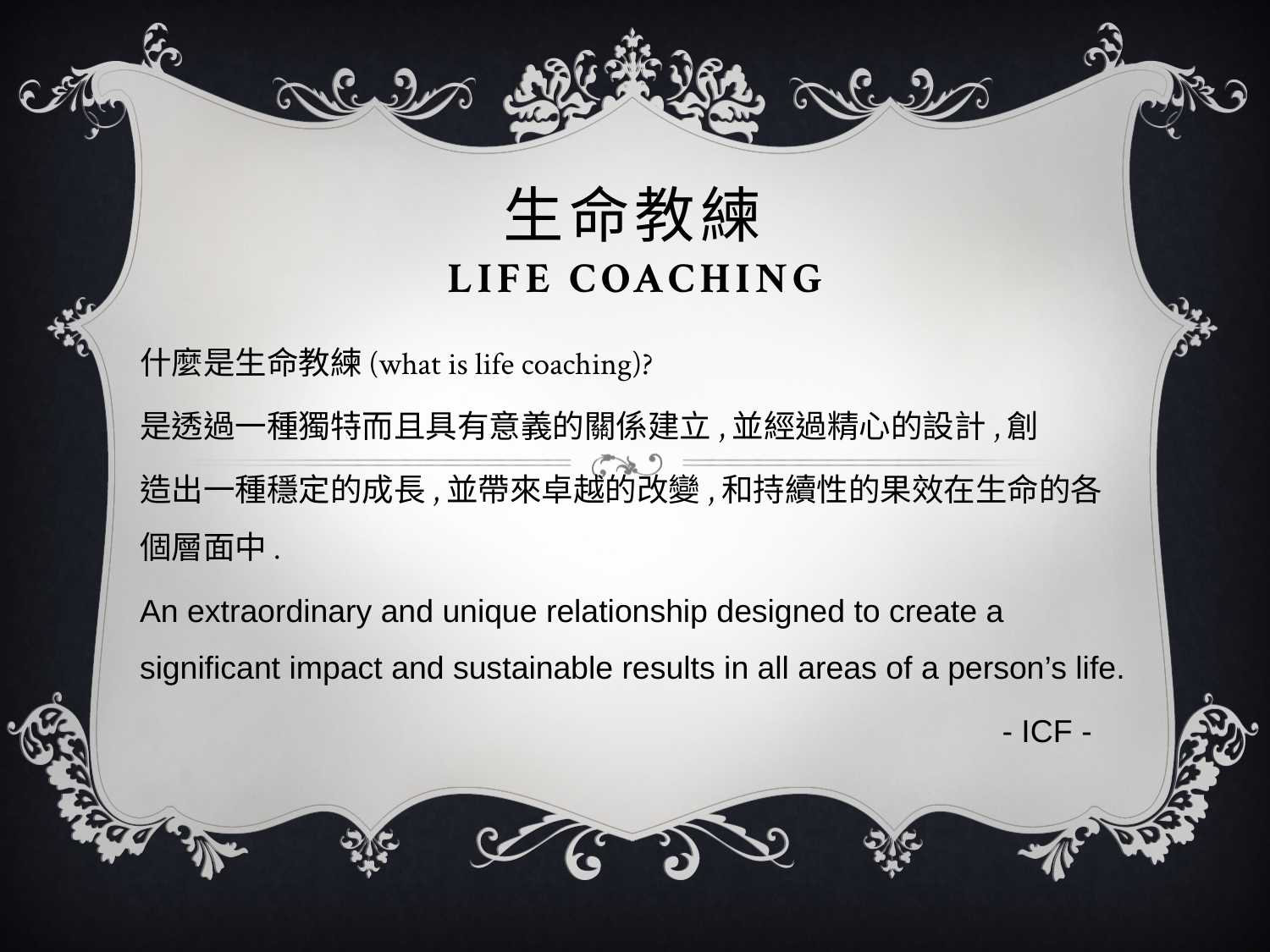

# 生命教練 Life coaching
什麼是生命教練(what is life coaching)?
是透過一種獨特而且具有意義的關係建立,並經過精心的設計,創
造出一種穩定的成長,並帶來卓越的改變,和持續性的果效在生命的各個層面中.
An extraordinary and unique relationship designed to create a significant impact and sustainable results in all areas of a person’s life.
                                                                                                 - ICF -